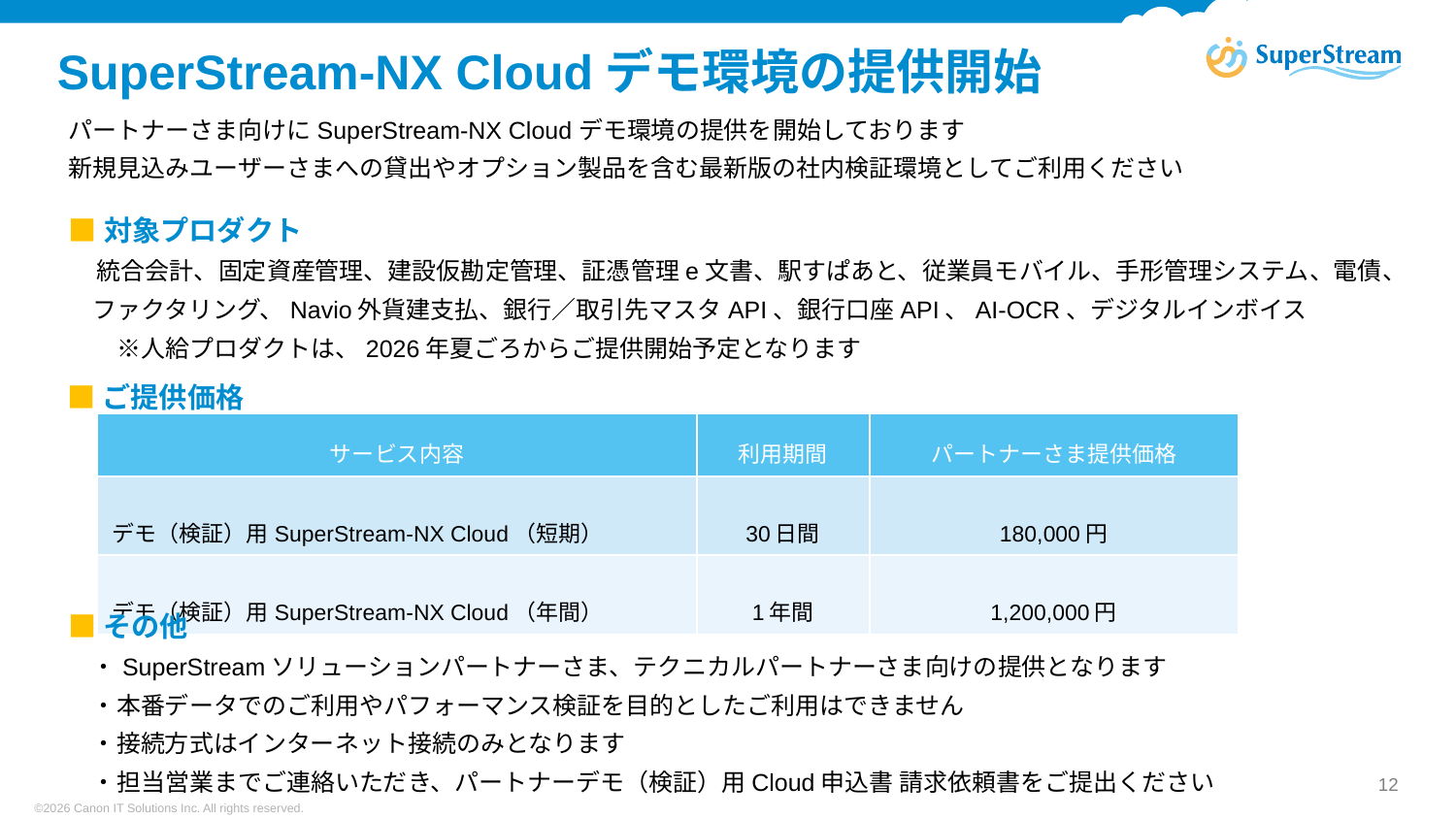

# SuperStream-NX Cloudデモ環境の提供開始
パートナーさま向けにSuperStream-NX Cloudデモ環境の提供を開始しております
新規見込みユーザーさまへの貸出やオプション製品を含む最新版の社内検証環境としてご利用ください
■対象プロダクト
　統合会計、固定資産管理、建設仮勘定管理、証憑管理e文書、駅すぱあと、従業員モバイル、手形管理システム、電債、
　ファクタリング、Navio外貨建支払、銀行／取引先マスタAPI、銀行口座API、AI-OCR、デジタルインボイス
　　※人給プロダクトは、2026年夏ごろからご提供開始予定となります
■ご提供価格
| サービス内容 | 利用期間 | パートナーさま提供価格 |
| --- | --- | --- |
| デモ（検証）用SuperStream-NX Cloud（短期） | 30日間 | 180,000円 |
| デモ（検証）用SuperStream-NX Cloud（年間） | 1年間 | 1,200,000円 |
■その他
　・SuperStreamソリューションパートナーさま、テクニカルパートナーさま向けの提供となります
　・本番データでのご利用やパフォーマンス検証を目的としたご利用はできません
　・接続方式はインターネット接続のみとなります
　・担当営業までご連絡いただき、パートナーデモ（検証）用Cloud申込書 請求依頼書をご提出ください
12
©2026 Canon IT Solutions Inc. All rights reserved.